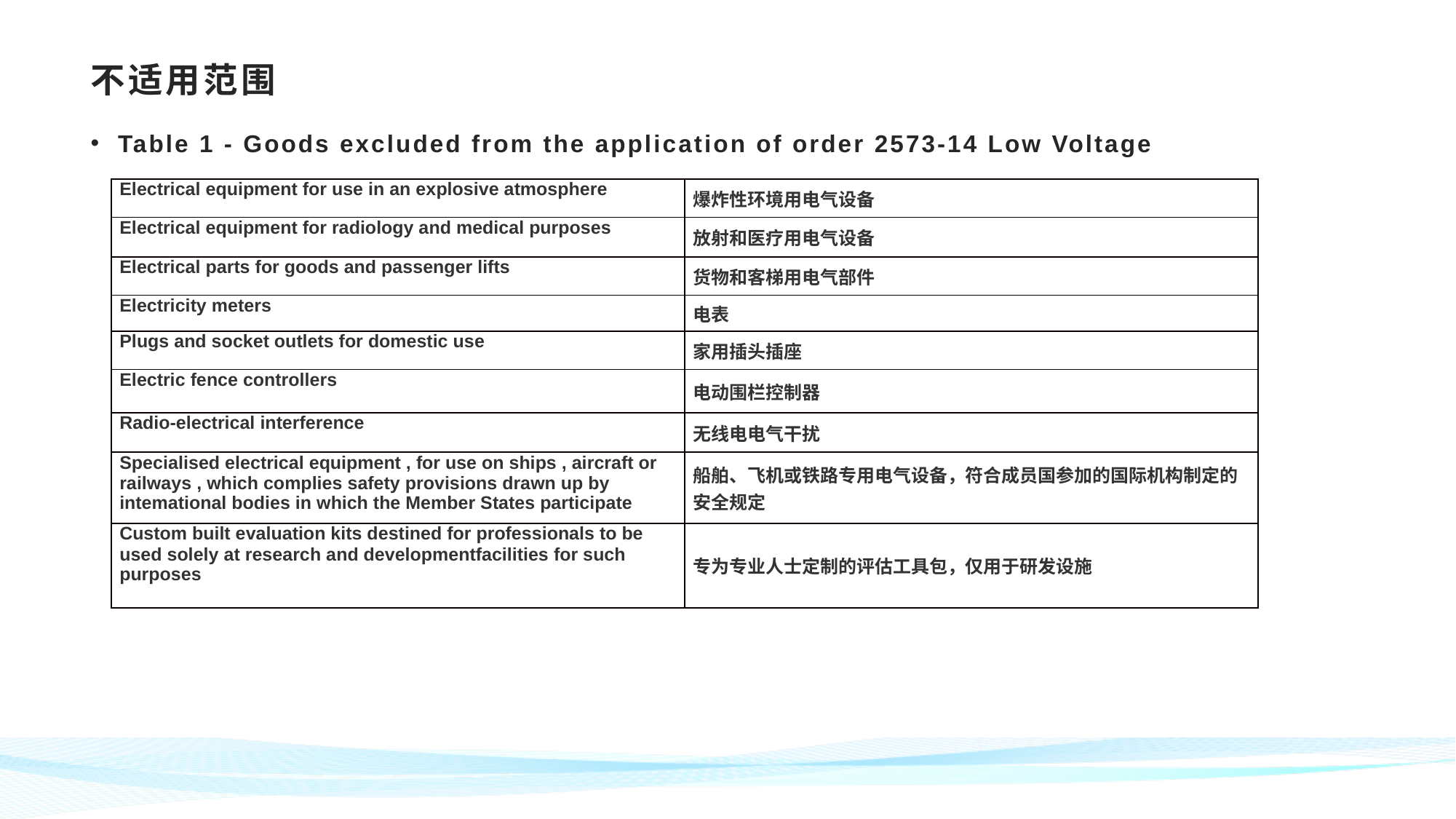

# 不适用范围
Table 1 - Goods excluded from the application of order 2573-14 Low Voltage

| Electrical equipment for use in an explosive atmosphere | 爆炸性环境用电气设备 |
| --- | --- |
| Electrical equipment for radiology and medical purposes | 放射和医疗用电气设备 |
| Electrical parts for goods and passenger lifts | 货物和客梯用电气部件 |
| Electricity meters | 电表 |
| Plugs and socket outlets for domestic use | 家用插头插座 |
| Electric fence controllers | 电动围栏控制器 |
| Radio-electrical interference | 无线电电气干扰 |
| Specialised electrical equipment , for use on ships , aircraft or railways , which complies safety provisions drawn up by intemational bodies in which the Member States participate | 船舶、飞机或铁路专用电气设备，符合成员国参加的国际机构制定的安全规定 |
| Custom built evaluation kits destined for professionals to be used solely at research and developmentfacilities for such purposes | 专为专业人士定制的评估工具包，仅用于研发设施 |